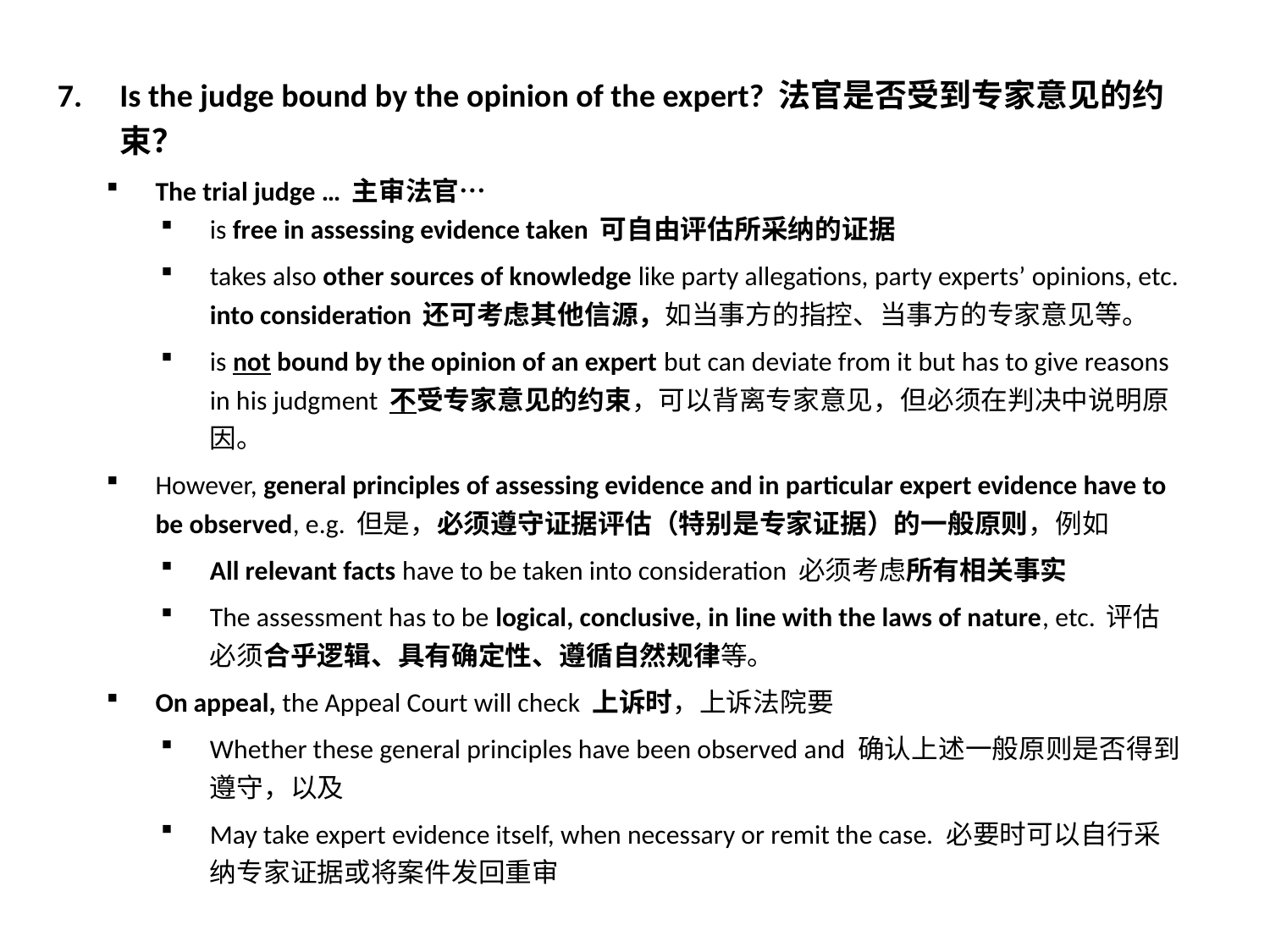

Is the judge bound by the opinion of the expert? 法官是否受到专家意见的约束？
The trial judge … 主审法官…
is free in assessing evidence taken 可自由评估所采纳的证据
takes also other sources of knowledge like party allegations, party experts’ opinions, etc. into consideration 还可考虑其他信源，如当事方的指控、当事方的专家意见等。
is not bound by the opinion of an expert but can deviate from it but has to give reasons in his judgment 不受专家意见的约束，可以背离专家意见，但必须在判决中说明原因。
However, general principles of assessing evidence and in particular expert evidence have to be observed, e.g. 但是，必须遵守证据评估（特别是专家证据）的一般原则，例如
All relevant facts have to be taken into consideration 必须考虑所有相关事实
The assessment has to be logical, conclusive, in line with the laws of nature, etc. 评估必须合乎逻辑、具有确定性、遵循自然规律等。
On appeal, the Appeal Court will check 上诉时，上诉法院要
Whether these general principles have been observed and 确认上述一般原则是否得到遵守，以及
May take expert evidence itself, when necessary or remit the case. 必要时可以自行采纳专家证据或将案件发回重审
15